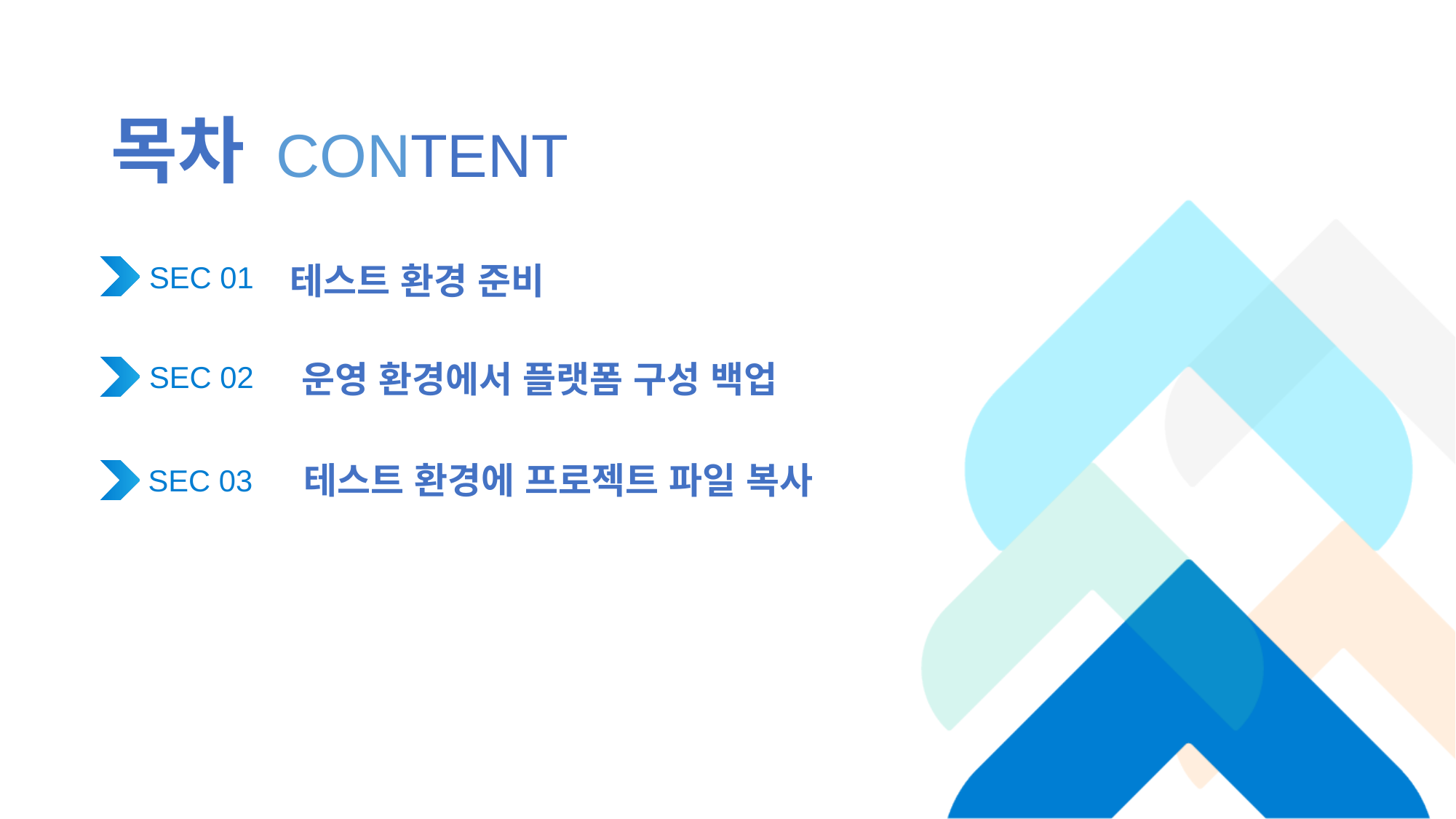

# 목차 CONTENT
SEC 01
테스트 환경 준비

운영 환경에서 플랫폼 구성 백업
SEC 02

테스트 환경에 프로젝트 파일 복사
SEC 03